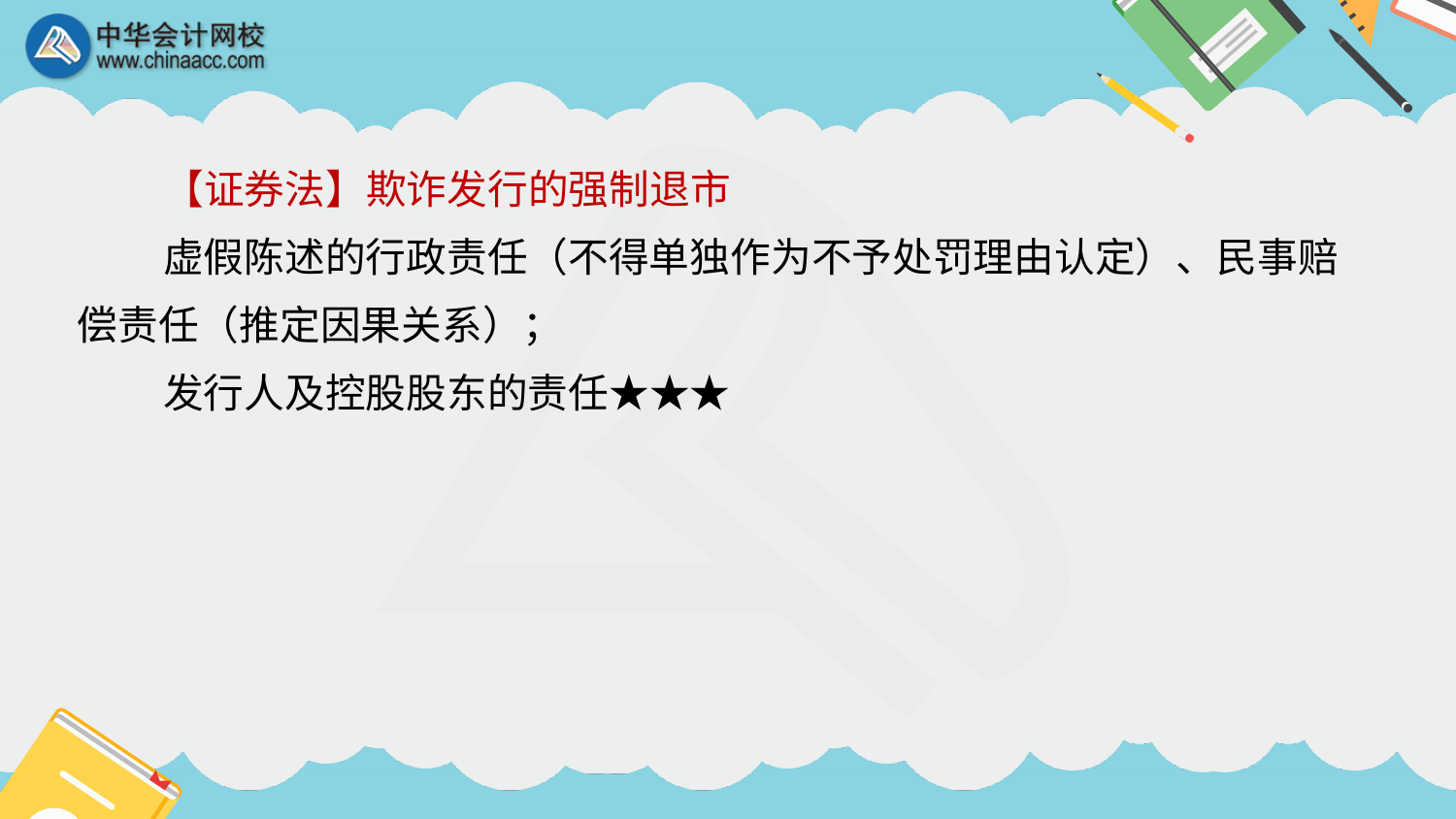

【证券法】欺诈发行的强制退市
虚假陈述的行政责任（不得单独作为不予处罚理由认定）、民事赔偿责任（推定因果关系）；
发行人及控股股东的责任★★★